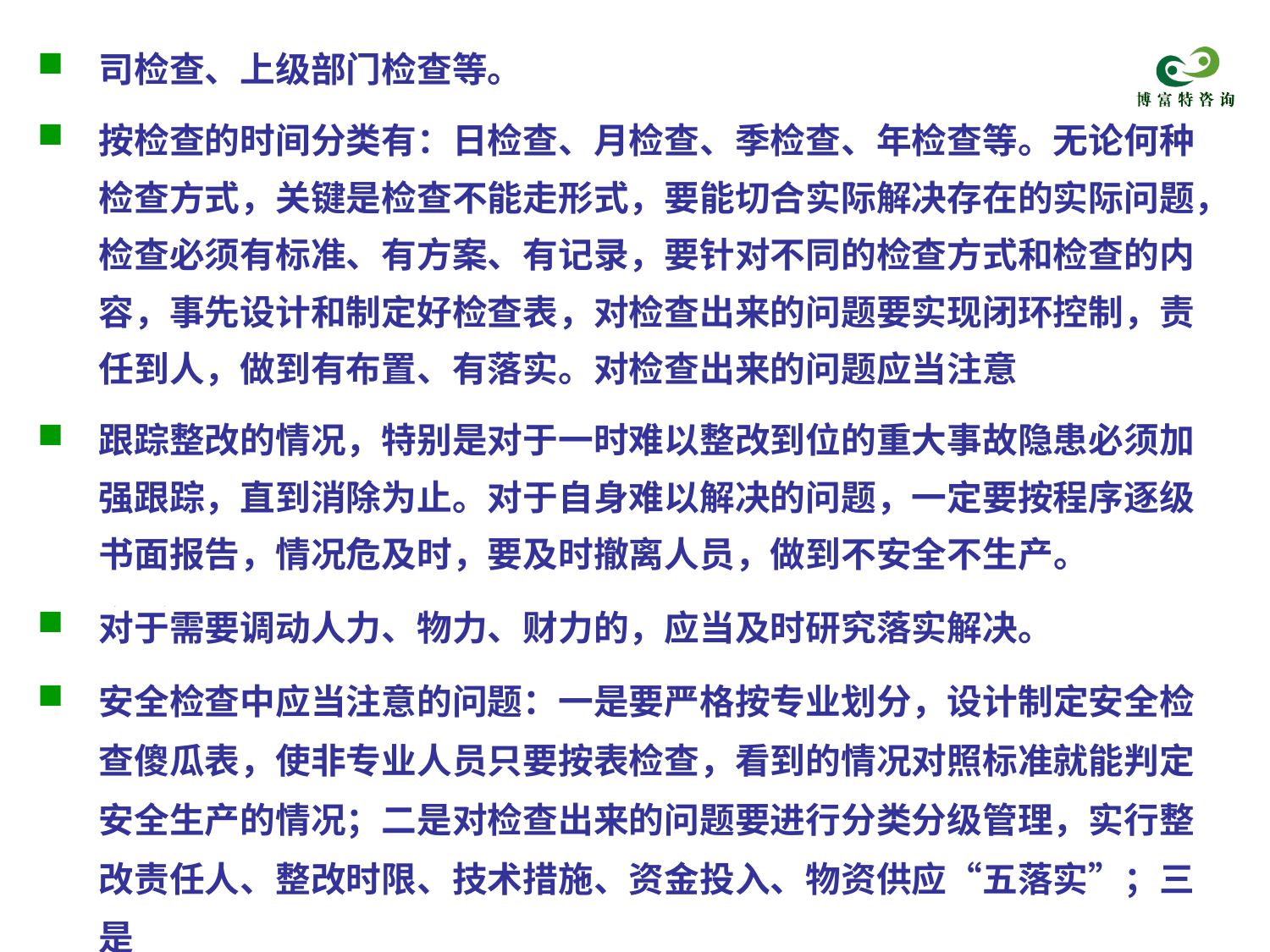

司检查、上级部门检查等。
按检查的时间分类有：日检查、月检查、季检查、年检查等。无论何种检查方式，关键是检查不能走形式，要能切合实际解决存在的实际问题，检查必须有标准、有方案、有记录，要针对不同的检查方式和检查的内容，事先设计和制定好检查表，对检查出来的问题要实现闭环控制，责任到人，做到有布置、有落实。对检查出来的问题应当注意
跟踪整改的情况，特别是对于一时难以整改到位的重大事故隐患必须加强跟踪，直到消除为止。对于自身难以解决的问题，一定要按程序逐级书面报告，情况危及时，要及时撤离人员，做到不安全不生产。
对于需要调动人力、物力、财力的，应当及时研究落实解决。
安全检查中应当注意的问题：一是要严格按专业划分，设计制定安全检查傻瓜表，使非专业人员只要按表检查，看到的情况对照标准就能判定安全生产的情况；二是对检查出来的问题要进行分类分级管理，实行整改责任人、整改时限、技术措施、资金投入、物资供应“五落实”；三是